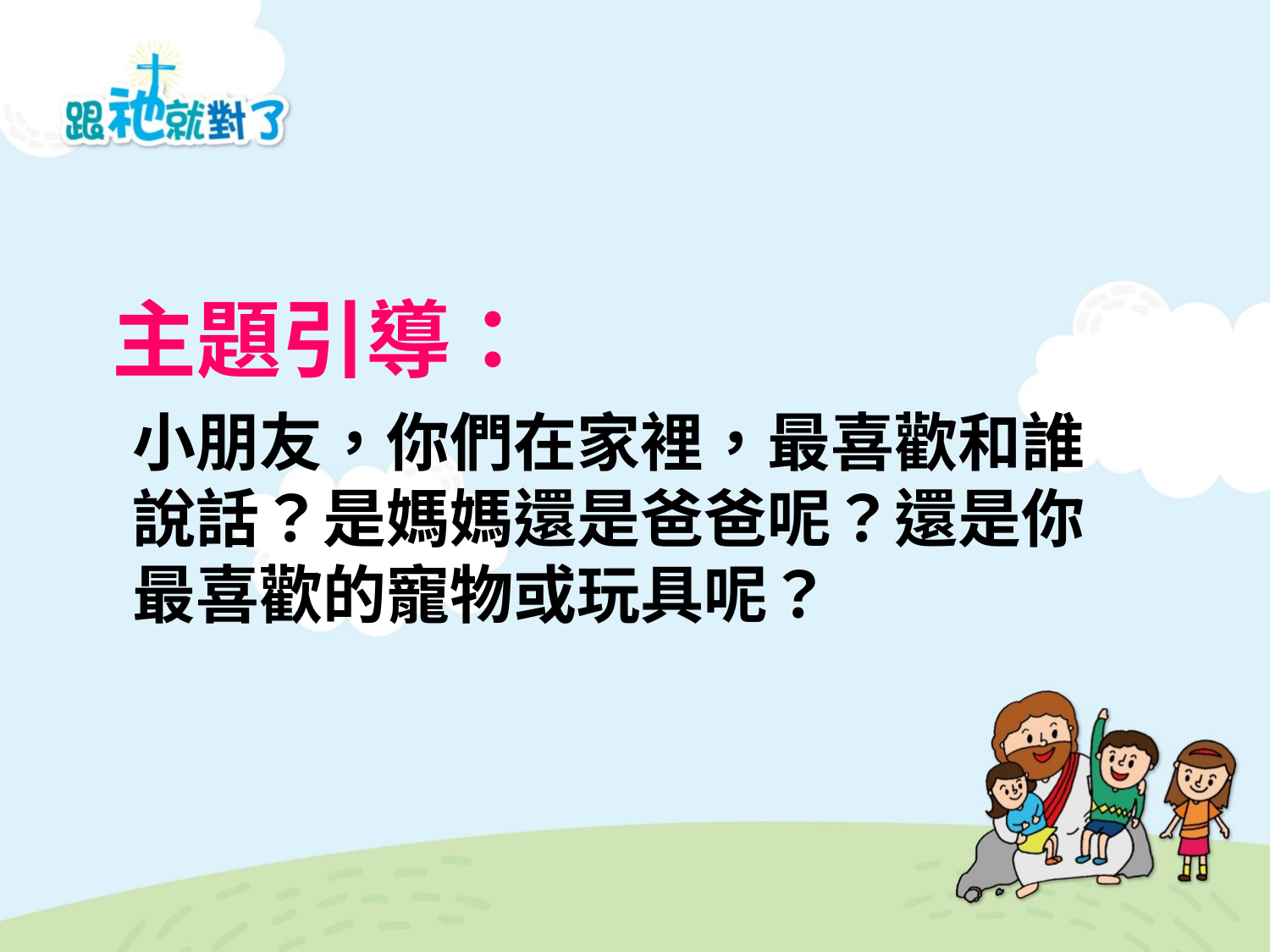

主題引導：
小朋友，你們在家裡，最喜歡和誰說話？是媽媽還是爸爸呢？還是你最喜歡的寵物或玩具呢？